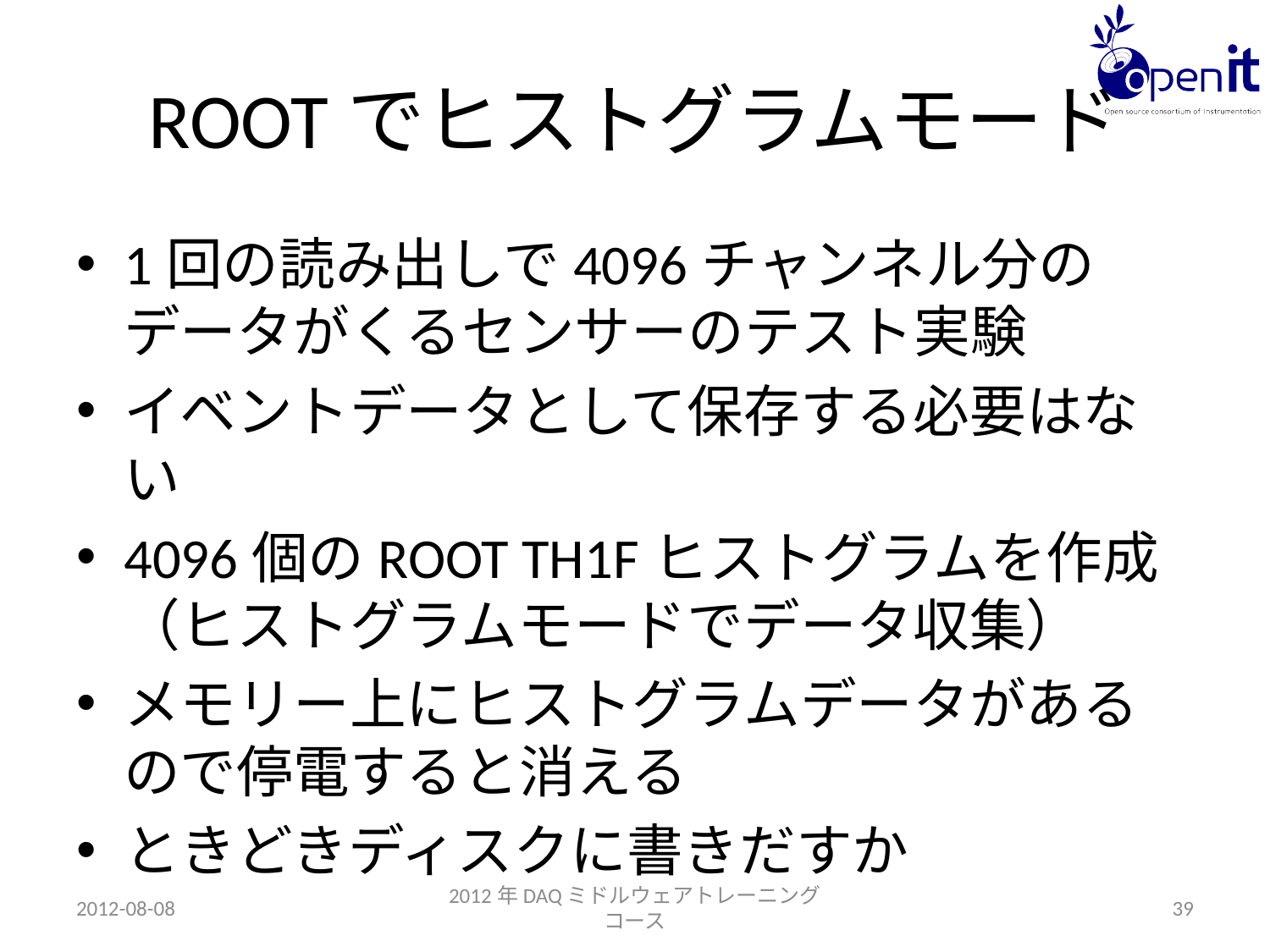

# ROOTでヒストグラムモード
1回の読み出しで4096チャンネル分のデータがくるセンサーのテスト実験
イベントデータとして保存する必要はない
4096個のROOT TH1Fヒストグラムを作成（ヒストグラムモードでデータ収集）
メモリー上にヒストグラムデータがあるので停電すると消える
ときどきディスクに書きだすか
2012-08-08
2012年DAQミドルウェアトレーニングコース
39